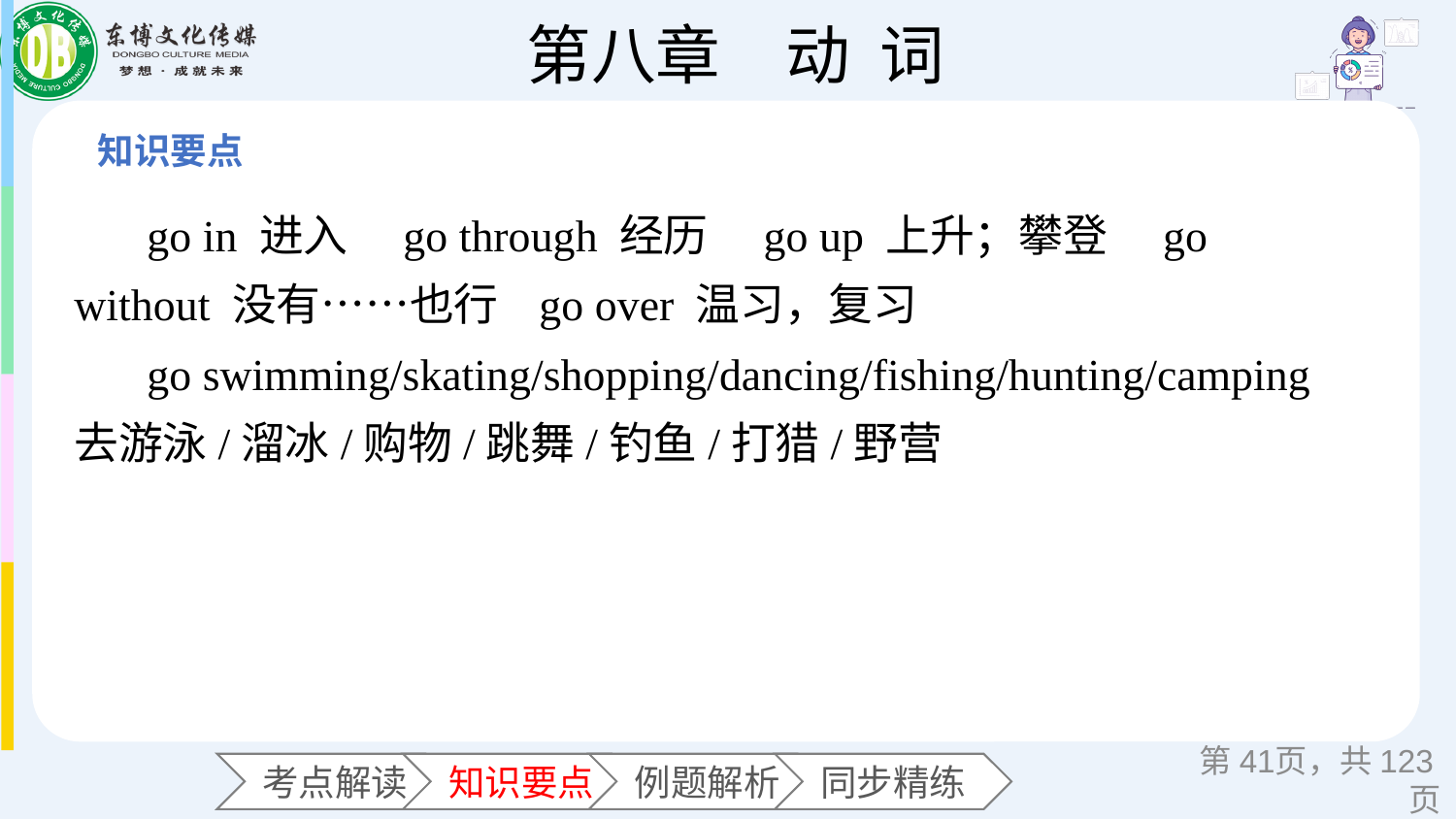

go in 进入　go through 经历　go up 上升；攀登　go without 没有……也行   go over 温习，复习
go swimming/skating/shopping/dancing/fishing/hunting/camping 去游泳/溜冰/购物/跳舞/钓鱼/打猎/野营

第41页，共123页